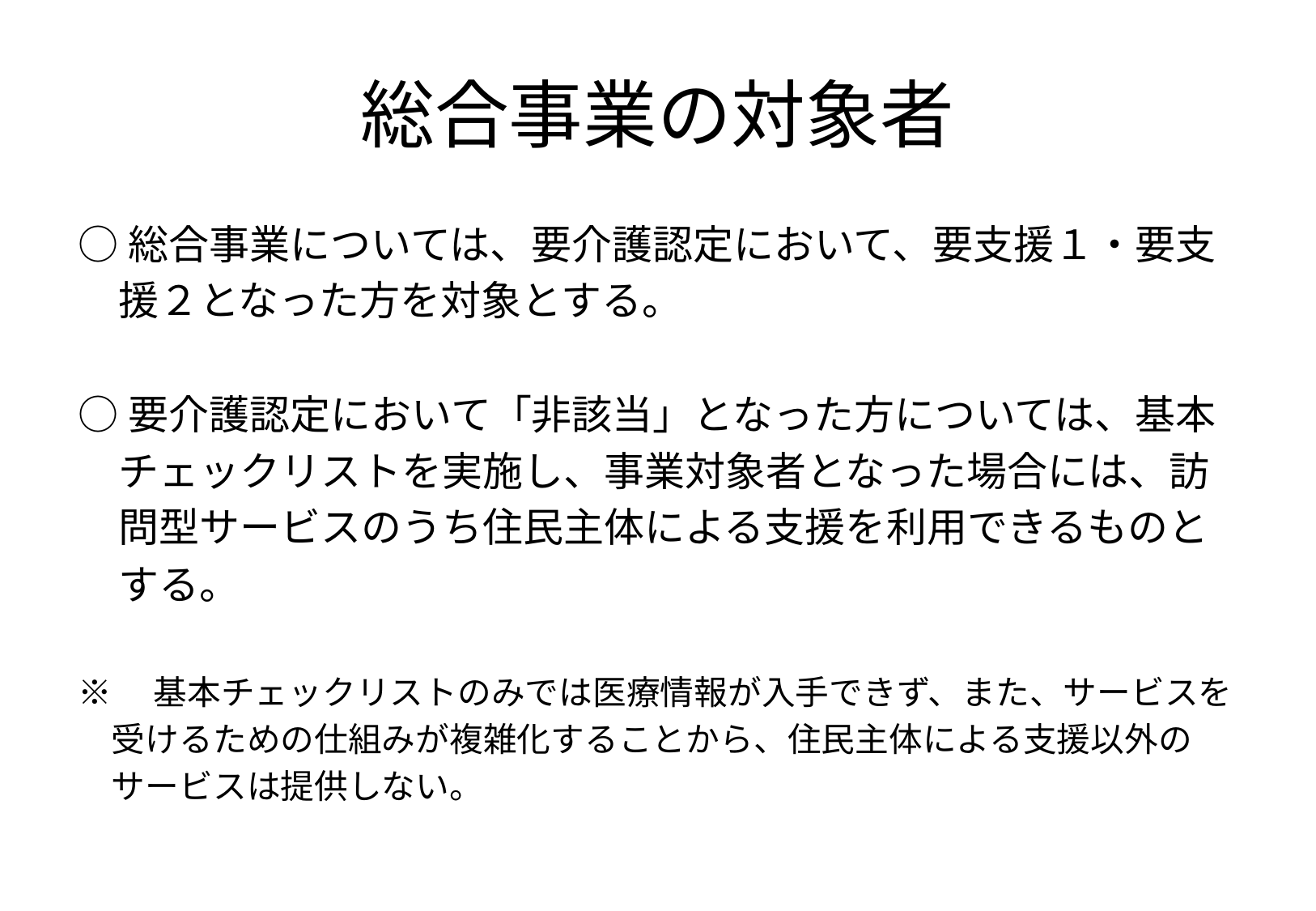

# 総合事業の対象者
○総合事業については、要介護認定において、要支援１・要支
　援２となった方を対象とする。

○要介護認定において「非該当」となった方については、基本
　チェックリストを実施し、事業対象者となった場合には、訪
　問型サービスのうち住民主体による支援を利用できるものと
　する。

※　基本チェックリストのみでは医療情報が入手できず、また、サービスを
　受けるための仕組みが複雑化することから、住民主体による支援以外の
　サービスは提供しない。